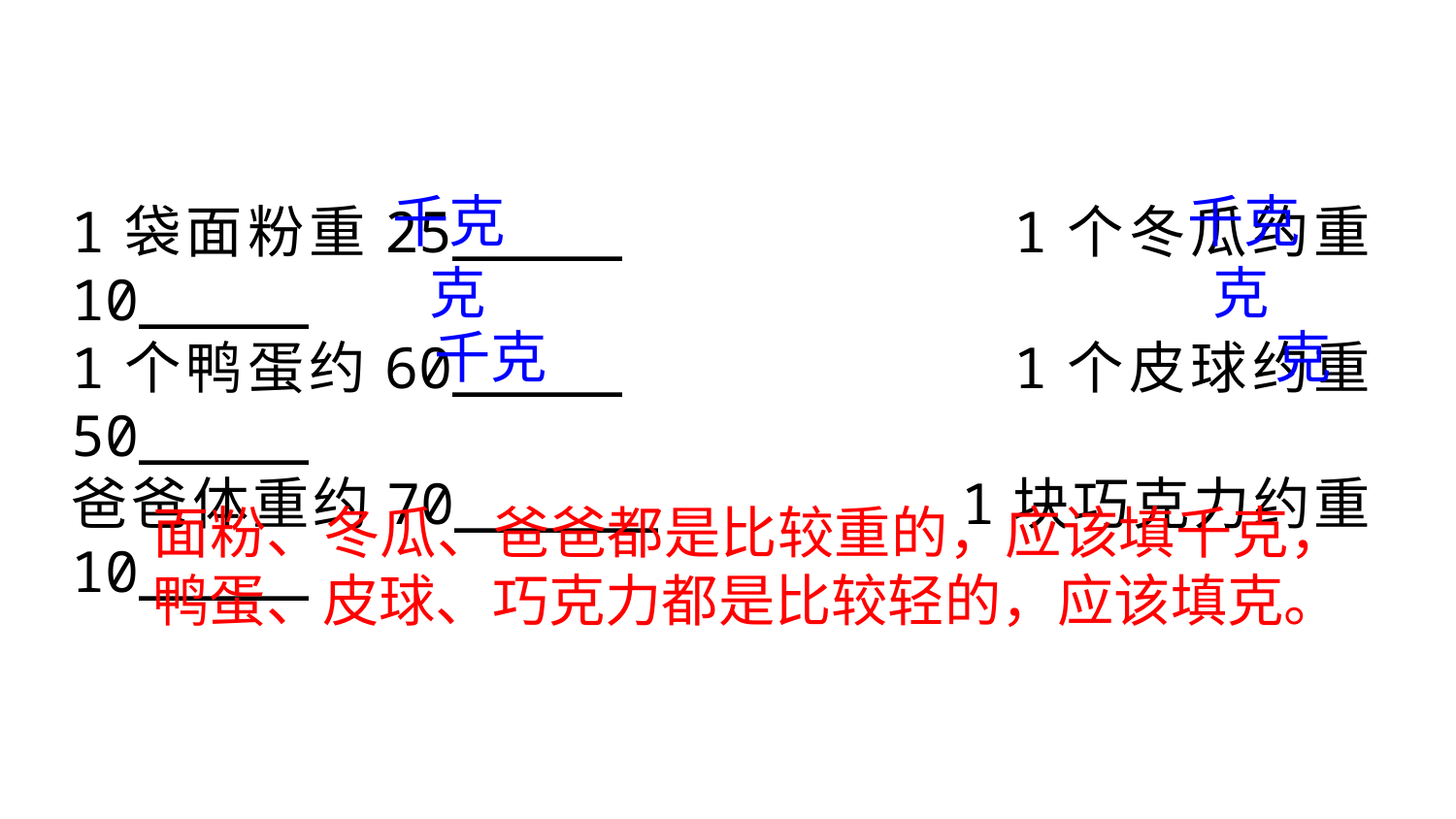

千克
千克
1袋面粉重25_____          1个冬瓜约重10_____
1个鸭蛋约60_____          1个皮球约重50_____
爸爸体重约70______        1块巧克力约重10_____
克
克
千克
克
面粉、冬瓜、爸爸都是比较重的，应该填千克，鸭蛋、皮球、巧克力都是比较轻的，应该填克。